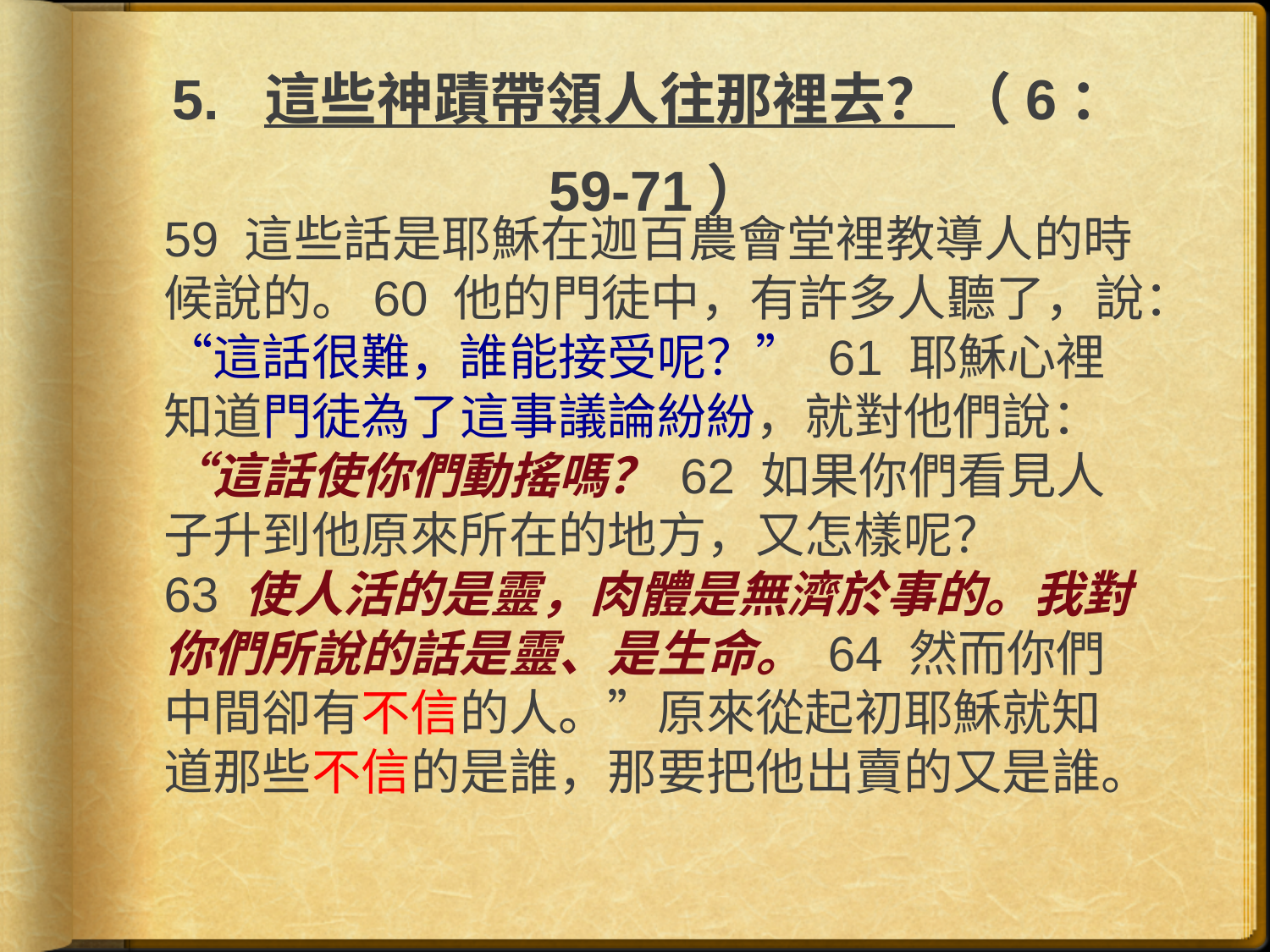

# 5.  這些神蹟帶領人往那裡去？ （6：59-71）
59 這些話是耶穌在迦百農會堂裡教導人的時候說的。60 他的門徒中，有許多人聽了，說：“這話很難，誰能接受呢？” 61 耶穌心裡知道門徒為了這事議論紛紛，就對他們說：“這話使你們動搖嗎？ 62 如果你們看見人子升到他原來所在的地方，又怎樣呢？ 63 使人活的是靈，肉體是無濟於事的。我對你們所說的話是靈、是生命。 64 然而你們中間卻有不信的人。”原來從起初耶穌就知道那些不信的是誰，那要把他出賣的又是誰。